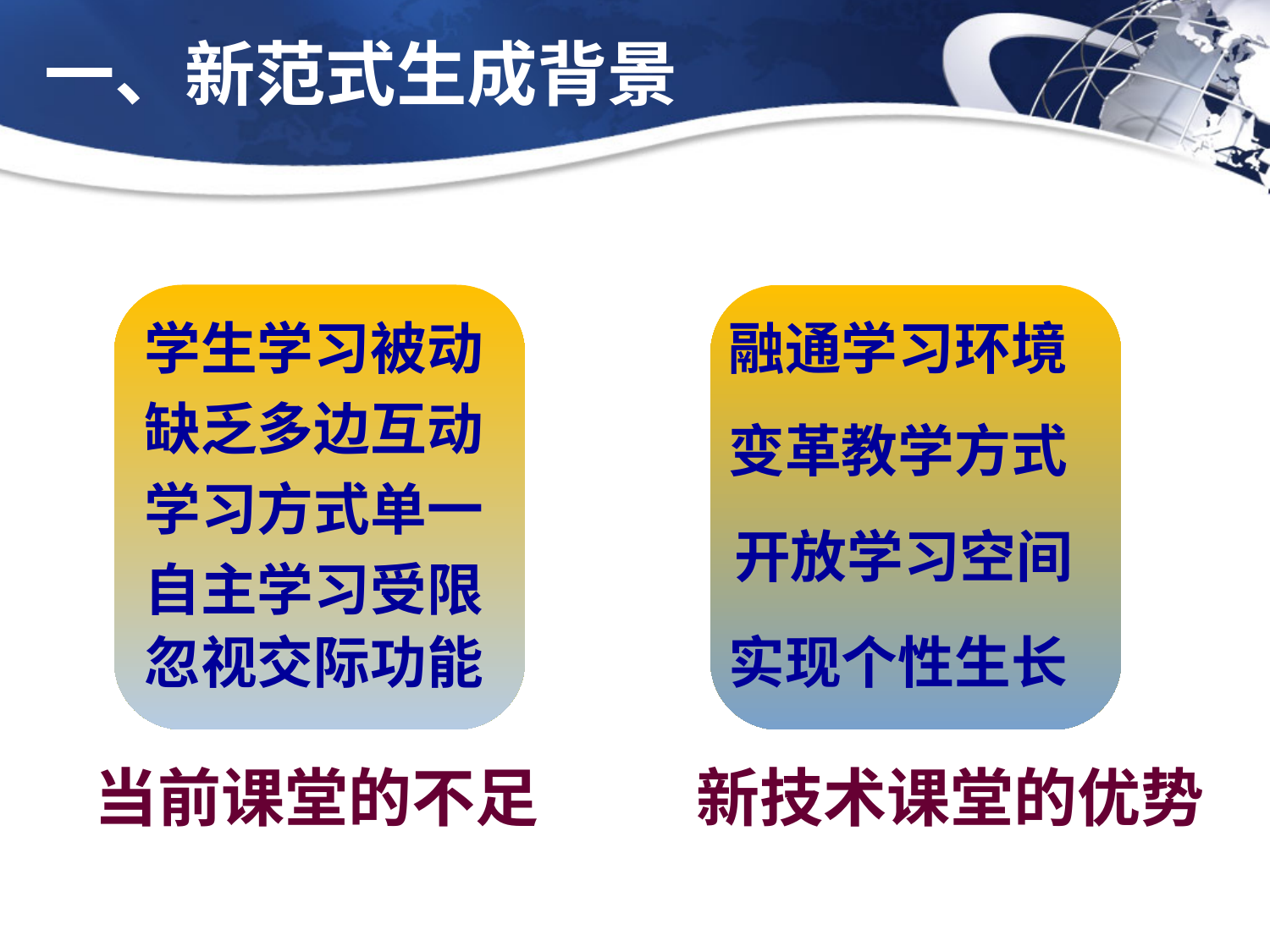

一、新范式生成背景
“互联网+ ”新挑战

学生学习被动
融通学习环境
缺乏多边互动
变革教学方式
学习方式单一
开放学习空间
自主学习受限
忽视交际功能
实现个性生长
当前课堂的不足
新技术课堂的优势